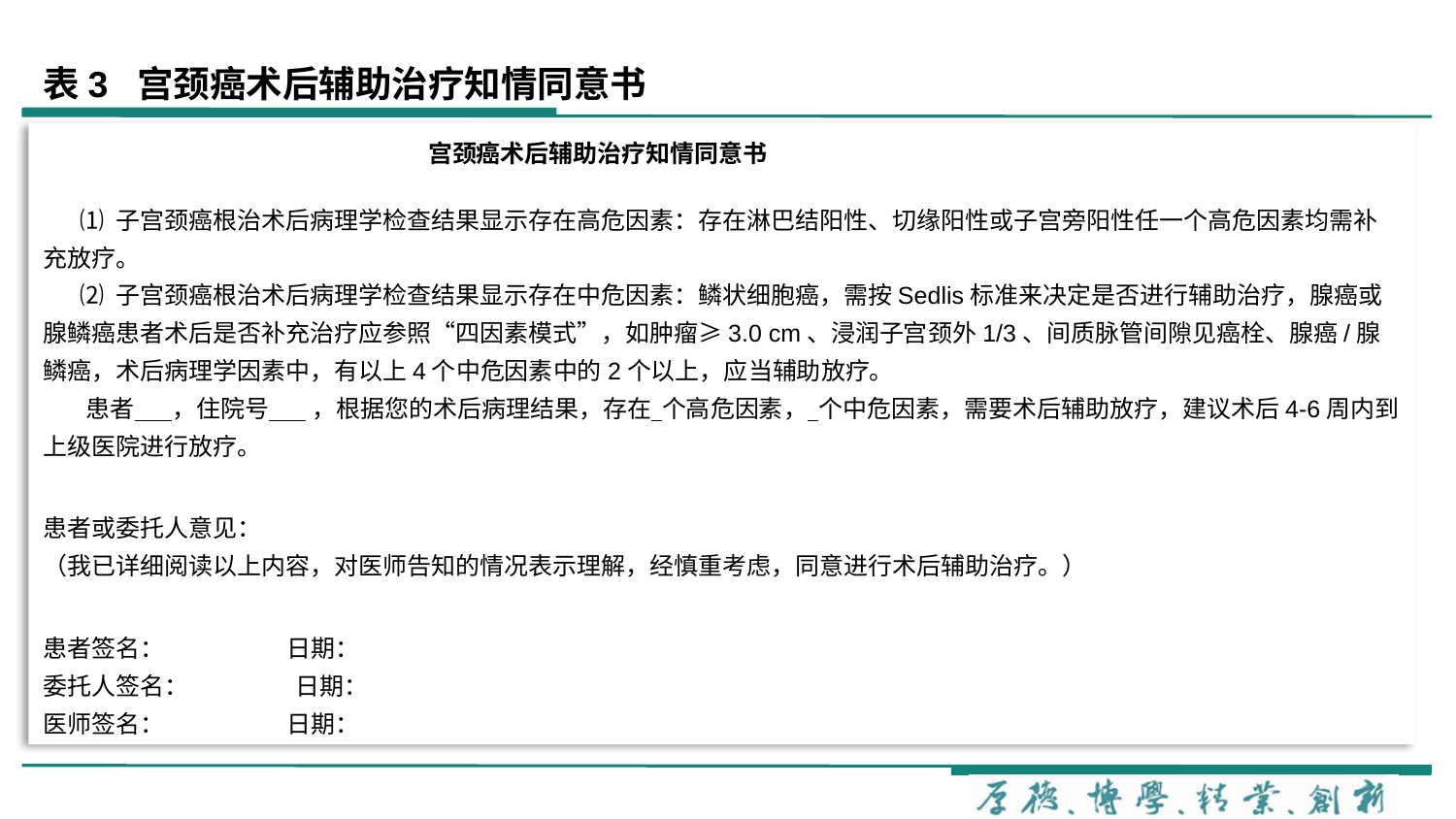

表3  宫颈癌术后辅助治疗知情同意书
                                                                    宫颈癌术后辅助治疗知情同意书

       ⑴ 子宫颈癌根治术后病理学检查结果显示存在高危因素：存在淋巴结阳性、切缘阳性或子宫旁阳性任一个高危因素均需补充放疗。
       ⑵ 子宫颈癌根治术后病理学检查结果显示存在中危因素：鳞状细胞癌，需按Sedlis标准来决定是否进行辅助治疗，腺癌或腺鳞癌患者术后是否补充治疗应参照“四因素模式”，如肿瘤≥3.0 cm、浸润子宫颈外1/3、间质脉管间隙见癌栓、腺癌/腺鳞癌，术后病理学因素中，有以上4个中危因素中的2个以上，应当辅助放疗。
       患者       ，住院号        ，根据您的术后病理结果，存在  个高危因素，  个中危因素，需要术后辅助放疗，建议术后4-6周内到上级医院进行放疗。

患者或委托人意见：
（我已详细阅读以上内容，对医师告知的情况表示理解，经慎重考虑，同意进行术后辅助治疗。）

患者签名：                       日期：
委托人签名：                    日期：
医师签名：                       日期：